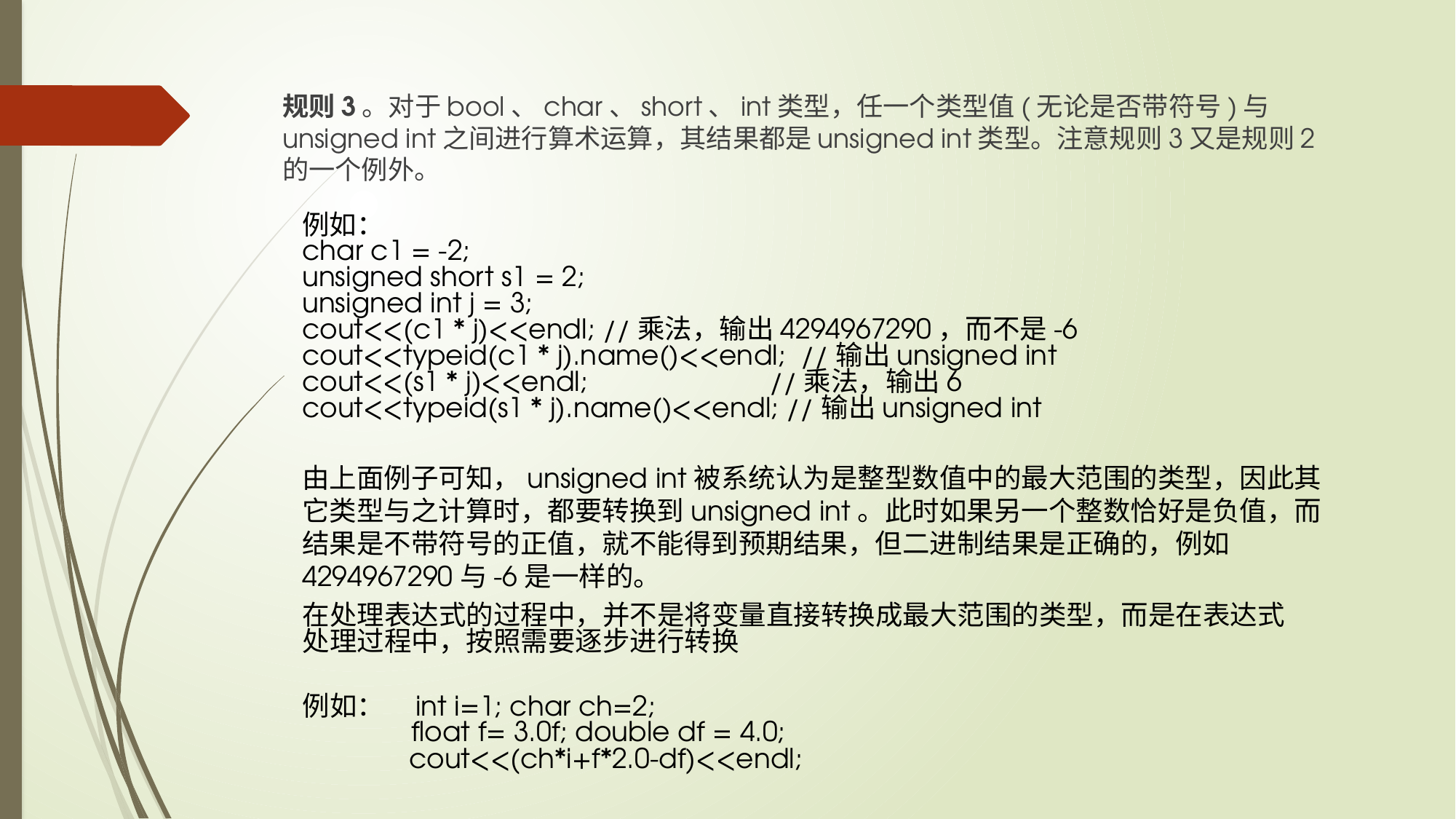

规则3。对于bool、char、short、int类型，任一个类型值(无论是否带符号)与unsigned int之间进行算术运算，其结果都是unsigned int类型。注意规则3又是规则2的一个例外。
例如：
char c1 = -2;
unsigned short s1 = 2;
unsigned int j = 3;
cout<<(c1 * j)<<endl; //乘法，输出4294967290，而不是-6
cout<<typeid(c1 * j).name()<<endl;  //输出unsigned int
cout<<(s1 * j)<<endl;		    //乘法，输出6
cout<<typeid(s1 * j).name()<<endl; //输出unsigned int
由上面例子可知，unsigned int被系统认为是整型数值中的最大范围的类型，因此其它类型与之计算时，都要转换到unsigned int。此时如果另一个整数恰好是负值，而结果是不带符号的正值，就不能得到预期结果，但二进制结果是正确的，例如4294967290与-6是一样的。
在处理表达式的过程中，并不是将变量直接转换成最大范围的类型，而是在表达式处理过程中，按照需要逐步进行转换
例如：    int i=1; char ch=2;
	float f= 3.0f; double df = 4.0;
              cout<<(ch*i+f*2.0-df)<<endl;